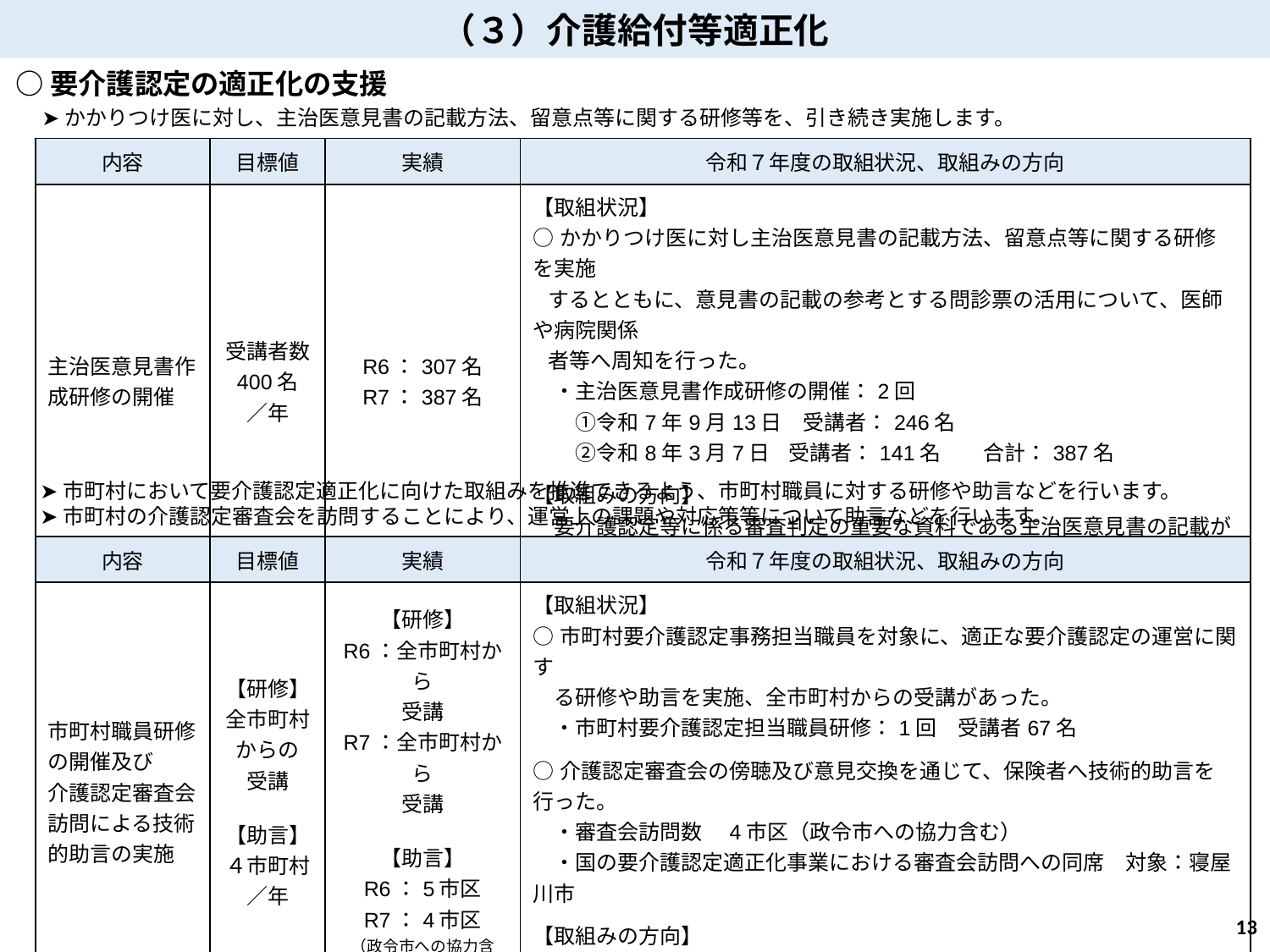

（３）介護給付等適正化
○要介護認定の適正化の支援
➤かかりつけ医に対し、主治医意見書の記載方法、留意点等に関する研修等を、引き続き実施します。
| 内容 | 目標値 | 実績 | 令和７年度の取組状況、取組みの方向 |
| --- | --- | --- | --- |
| 主治医意見書作成研修の開催 | 受講者数 400名 ／年 | R6：307名 R7：387名 | 【取組状況】 ○かかりつけ医に対し主治医意見書の記載方法、留意点等に関する研修を実施 するとともに、意見書の記載の参考とする問診票の活用について、医師や病院関係 者等へ周知を行った。 　・主治医意見書作成研修の開催：2回 　　①令和7年9月13日　受講者：246名 　　②令和8年3月7日 受講者：141名　　合計：387名 【取組みの方向】 　要介護認定等に係る審査判定の重要な資料である主治医意見書の記載が迅速かつ適切に行われるよう関係者に対する研修の充実に努めていく。 |
➤市町村において要介護認定適正化に向けた取組みを推進できるよう、市町村職員に対する研修や助言などを行います。
➤市町村の介護認定審査会を訪問することにより、運営上の課題や対応策等について助言などを行います。
| 内容 | 目標値 | 実績 | 令和７年度の取組状況、取組みの方向 |
| --- | --- | --- | --- |
| 市町村職員研修の開催及び 介護認定審査会訪問による技術的助言の実施 | 【研修】 全市町村からの 受講 【助言】 ４市町村／年 | 【研修】 R6：全市町村から 受講 R7：全市町村から 受講 【助言】 R6：5市区 R7：4市区 （政令市への協力含む） | 【取組状況】 ○市町村要介護認定事務担当職員を対象に、適正な要介護認定の運営に関す 　る研修や助言を実施、全市町村からの受講があった。 　・市町村要介護認定担当職員研修：1回　受講者67名 ○介護認定審査会の傍聴及び意見交換を通じて、保険者へ技術的助言を行った。 　・審査会訪問数　4市区（政令市への協力含む） 　・国の要介護認定適正化事業における審査会訪問への同席　対象：寝屋川市 【取組みの方向】 　公平・公正かつ適正な要介護認定の実施に向けて、介護認定審査会委員・認定調査員や認定のプロセスに関わる関係者に対する研修を充実させるなど、各保険者における各種の取組みや好事例を共有するなどして、市町村等への支援に努めていく。 |
13